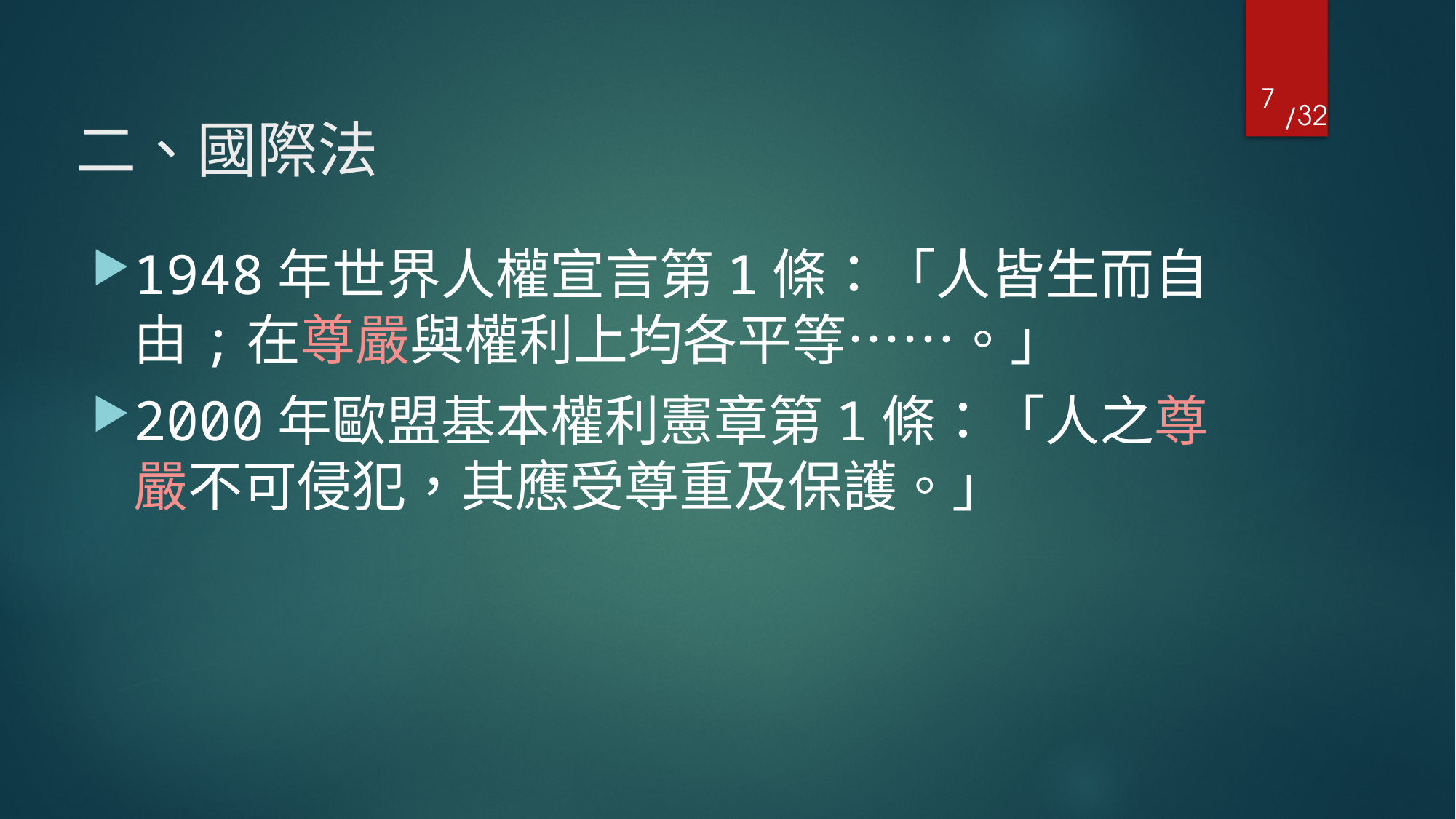

7
# 二、國際法
1948年世界人權宣言第1條：「人皆生而自由;在尊嚴與權利上均各平等……。」
2000年歐盟基本權利憲章第1條：「人之尊嚴不可侵犯，其應受尊重及保護。」